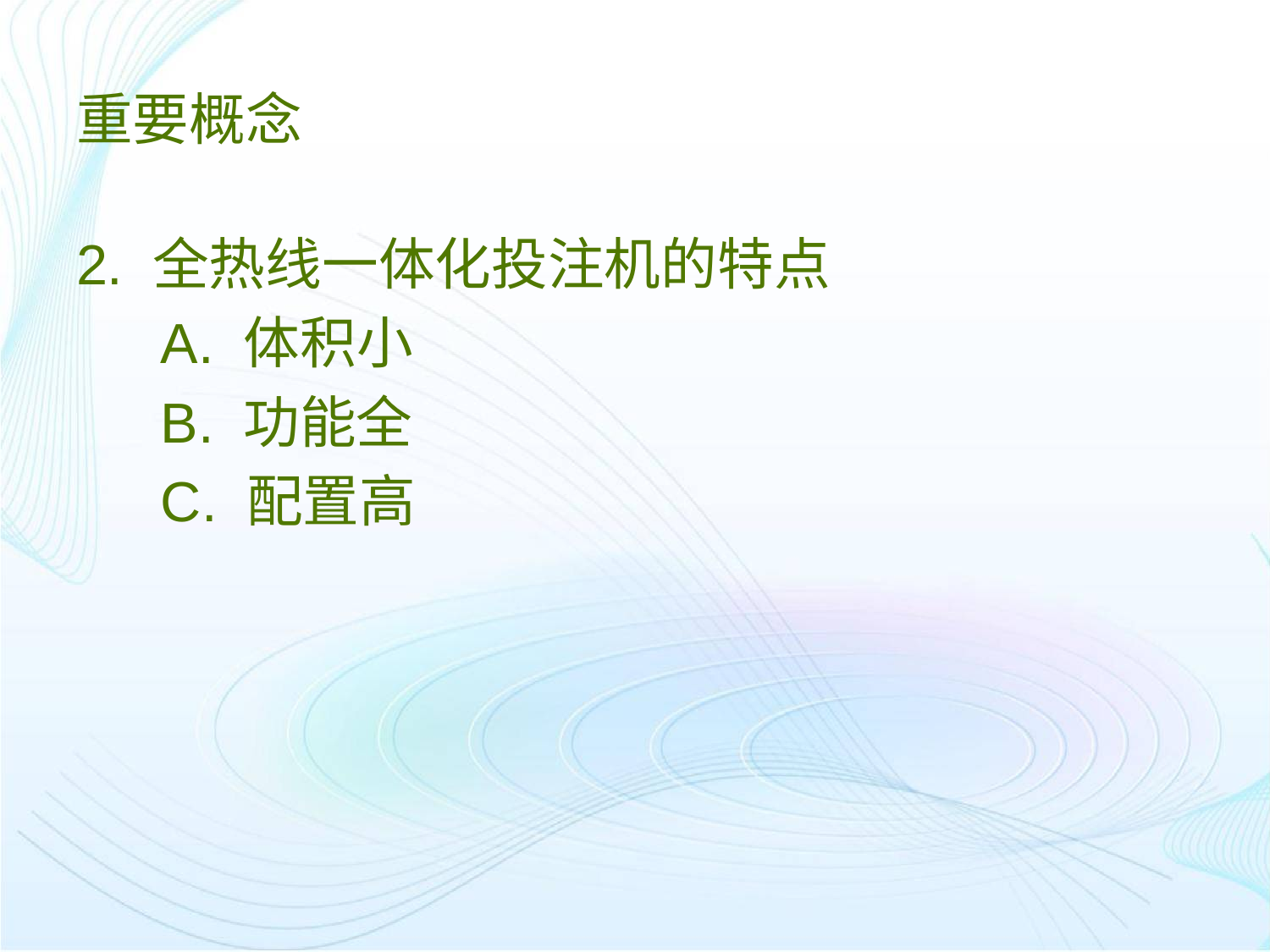

# 重要概念
2. 全热线一体化投注机的特点
	A. 体积小
	B. 功能全
	C. 配置高